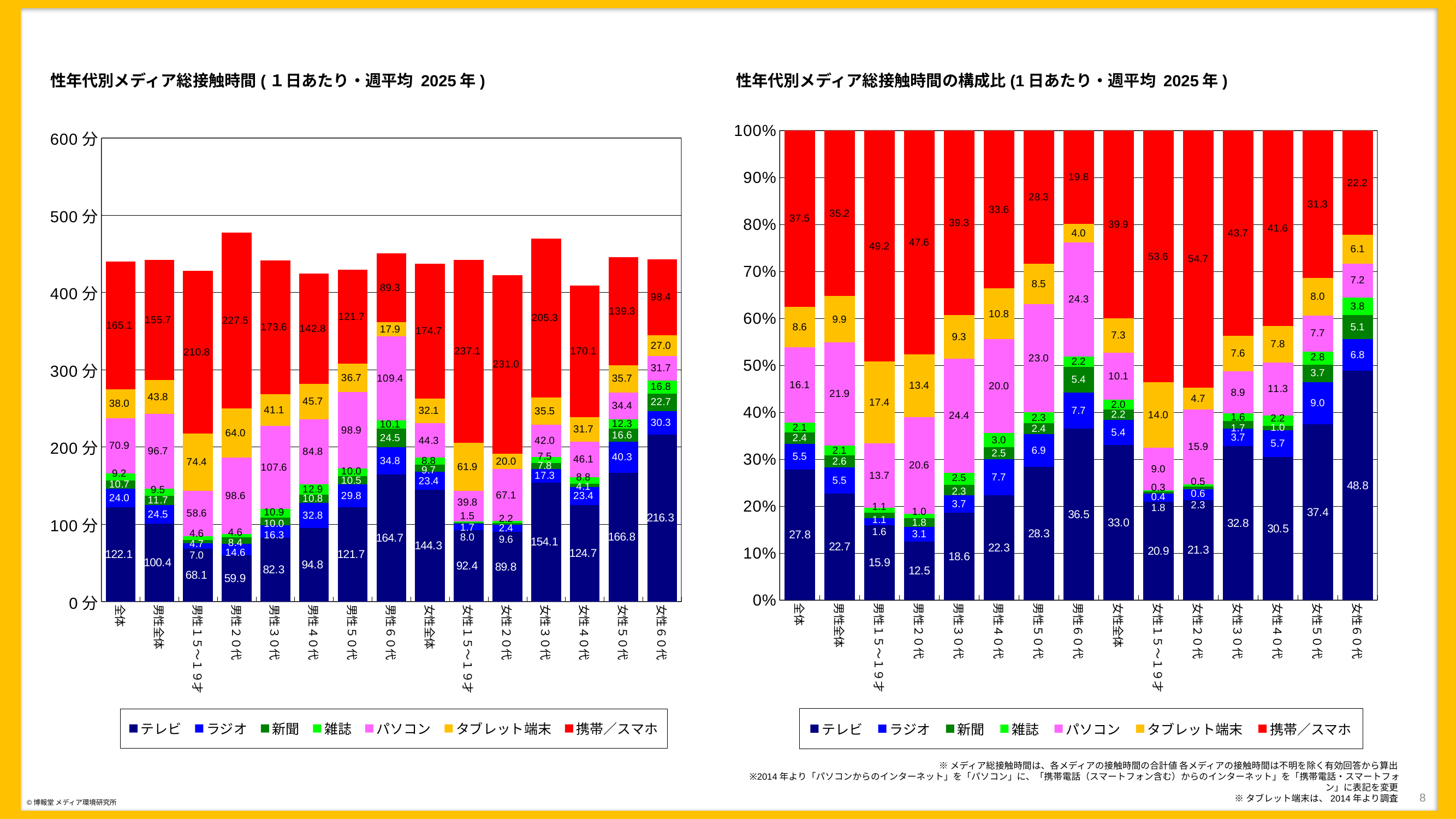

性年代別メディア総接触時間(１日あたり・週平均 2025年)
性年代別メディア総接触時間の構成比(1日あたり・週平均 2025年)

### Chart

| Category | テレビ | ラジオ | 新聞 | 雑誌 | パソコン | タブレット端末 | 携帯／スマホ |
|---|---|---|---|---|---|---|---|
| 全体 | 27.8 | 5.5 | 2.4 | 2.1 | 16.1 | 8.6 | 37.5 |
| 男性全体 | 22.7 | 5.5 | 2.6 | 2.1 | 21.9 | 9.9 | 35.2 |
| 男性１５～１９才 | 15.9 | 1.6 | 1.1 | 1.1 | 13.7 | 17.4 | 49.2 |
| 男性２０代 | 12.5 | 3.1 | 1.8 | 1.0 | 20.6 | 13.4 | 47.6 |
| 男性３０代 | 18.6 | 3.7 | 2.3 | 2.5 | 24.4 | 9.3 | 39.3 |
| 男性４０代 | 22.3 | 7.7 | 2.5 | 3.0 | 20.0 | 10.8 | 33.6 |
| 男性５０代 | 28.3 | 6.9 | 2.4 | 2.3 | 23.0 | 8.5 | 28.3 |
| 男性６０代 | 36.5 | 7.7 | 5.4 | 2.2 | 24.3 | 4.0 | 19.8 |
| 女性全体 | 33.0 | 5.4 | 2.2 | 2.0 | 10.1 | 7.3 | 39.9 |
| 女性１５～１９才 | 20.9 | 1.8 | 0.4 | 0.3 | 9.0 | 14.0 | 53.6 |
| 女性２０代 | 21.3 | 2.3 | 0.6 | 0.5 | 15.9 | 4.7 | 54.7 |
| 女性３０代 | 32.8 | 3.7 | 1.7 | 1.6 | 8.9 | 7.6 | 43.7 |
| 女性４０代 | 30.5 | 5.7 | 1.0 | 2.2 | 11.3 | 7.8 | 41.6 |
| 女性５０代 | 37.4 | 9.0 | 3.7 | 2.8 | 7.7 | 8.0 | 31.3 |
| 女性６０代 | 48.8 | 6.8 | 5.1 | 3.8 | 7.2 | 6.1 | 22.2 |

### Chart

| Category | テレビ | ラジオ | 新聞 | 雑誌 | パソコン | タブレット端末 | 携帯／スマホ |
|---|---|---|---|---|---|---|---|
| 全体 | 122.1 | 24.0 | 10.7 | 9.2 | 70.9 | 38.0 | 165.1 |
| 男性全体 | 100.4 | 24.5 | 11.7 | 9.5 | 96.7 | 43.8 | 155.7 |
| 男性１５～１９才 | 68.1 | 7.0 | 4.7 | 4.6 | 58.6 | 74.4 | 210.8 |
| 男性２０代 | 59.9 | 14.6 | 8.4 | 4.6 | 98.6 | 64.0 | 227.5 |
| 男性３０代 | 82.3 | 16.3 | 10.0 | 10.9 | 107.6 | 41.1 | 173.6 |
| 男性４０代 | 94.8 | 32.8 | 10.8 | 12.9 | 84.8 | 45.7 | 142.8 |
| 男性５０代 | 121.7 | 29.8 | 10.5 | 10.0 | 98.9 | 36.7 | 121.7 |
| 男性６０代 | 164.7 | 34.8 | 24.5 | 10.1 | 109.4 | 17.9 | 89.3 |
| 女性全体 | 144.3 | 23.4 | 9.7 | 8.8 | 44.3 | 32.1 | 174.7 |
| 女性１５～１９才 | 92.4 | 8.0 | 1.7 | 1.5 | 39.8 | 61.9 | 237.1 |
| 女性２０代 | 89.8 | 9.6 | 2.4 | 2.2 | 67.1 | 20.0 | 231.0 |
| 女性３０代 | 154.1 | 17.3 | 7.8 | 7.5 | 42.0 | 35.5 | 205.3 |
| 女性４０代 | 124.7 | 23.4 | 4.1 | 8.8 | 46.1 | 31.7 | 170.1 |
| 女性５０代 | 166.8 | 40.3 | 16.6 | 12.3 | 34.4 | 35.7 | 139.3 |
| 女性６０代 | 216.3 | 30.3 | 22.7 | 16.8 | 31.7 | 27.0 | 98.4 |
※メディア総接触時間は、各メディアの接触時間の合計値 各メディアの接触時間は不明を除く有効回答から算出
※2014年より「パソコンからのインターネット」を「パソコン」に、「携帯電話（スマートフォン含む）からのインターネット」を「携帯電話・スマートフォン」に表記を変更
※タブレット端末は、2014年より調査
8